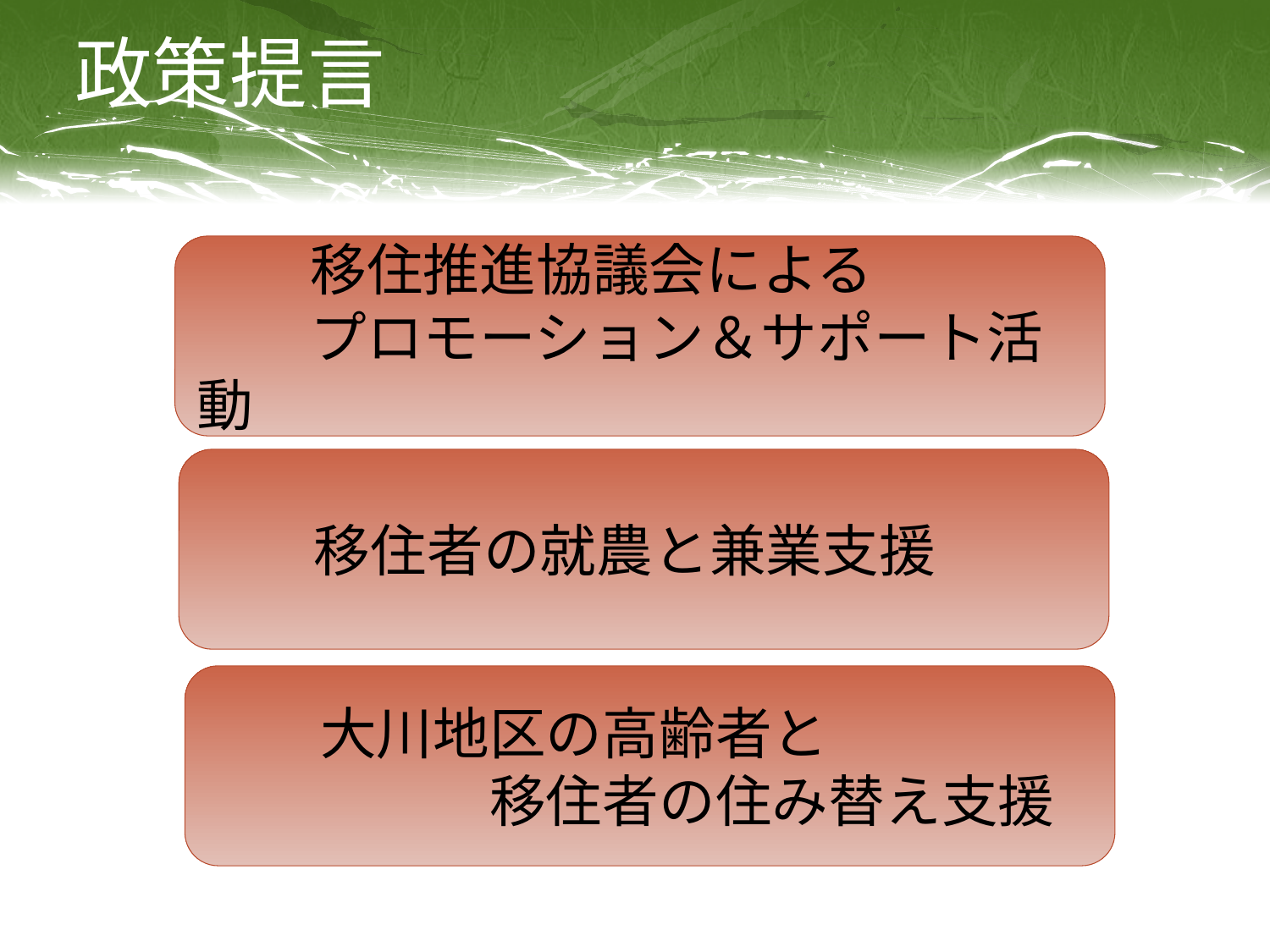

# 政策提言
　　移住推進協議会による
　　プロモーション＆サポート活動
　　移住者の就農と兼業支援
　　大川地区の高齢者と
　　　　　移住者の住み替え支援